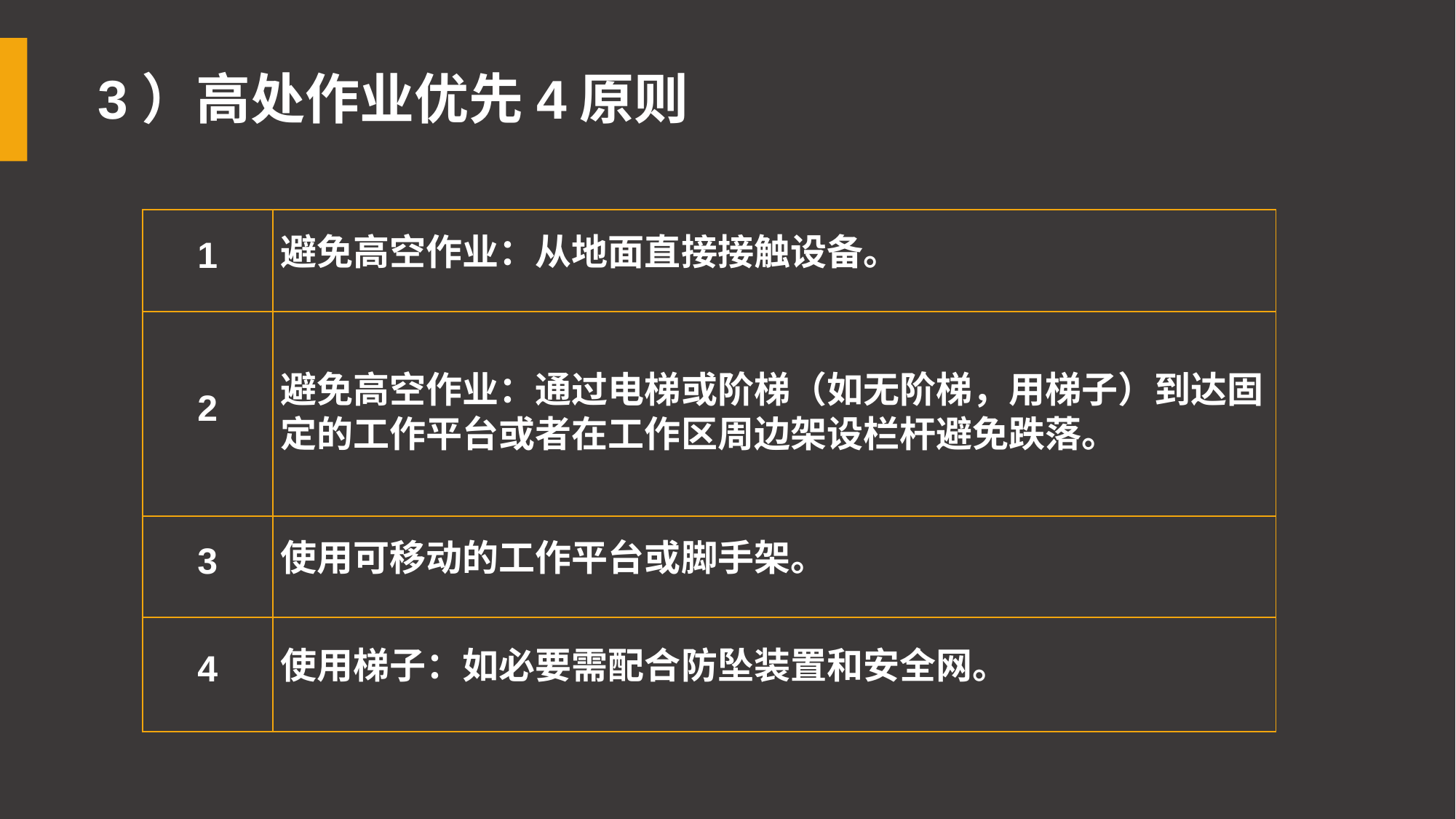

3）高处作业优先4原则
| 1 | 避免高空作业：从地面直接接触设备。 |
| --- | --- |
| 2 | 避免高空作业：通过电梯或阶梯（如无阶梯，用梯子）到达固定的工作平台或者在工作区周边架设栏杆避免跌落。 |
| 3 | 使用可移动的工作平台或脚手架。 |
| 4 | 使用梯子：如必要需配合防坠装置和安全网。 |